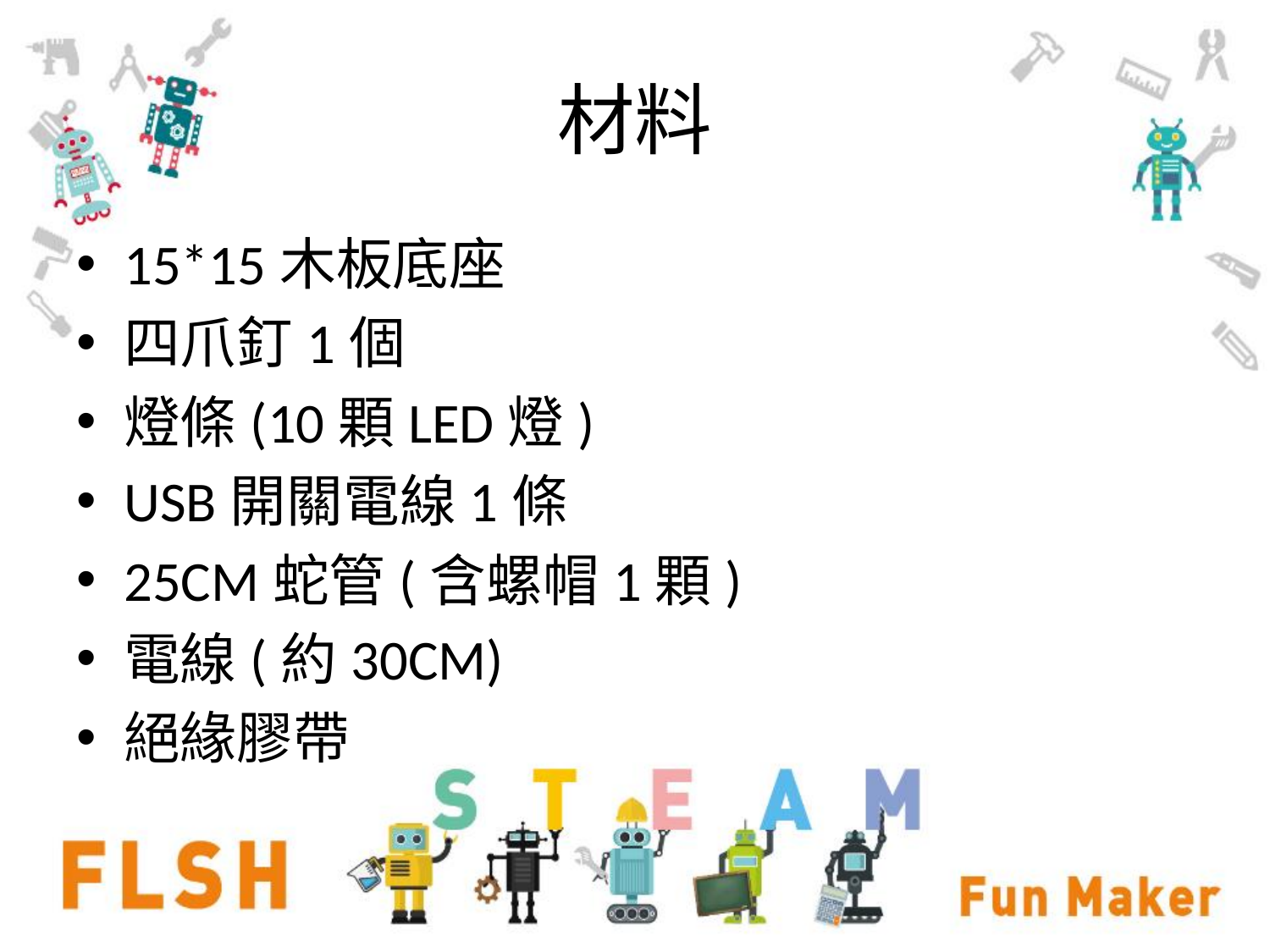

# 材料
15*15木板底座
四爪釘1個
燈條(10顆LED燈)
USB開關電線1條
25CM蛇管(含螺帽1顆)
電線(約30CM)
絕緣膠帶